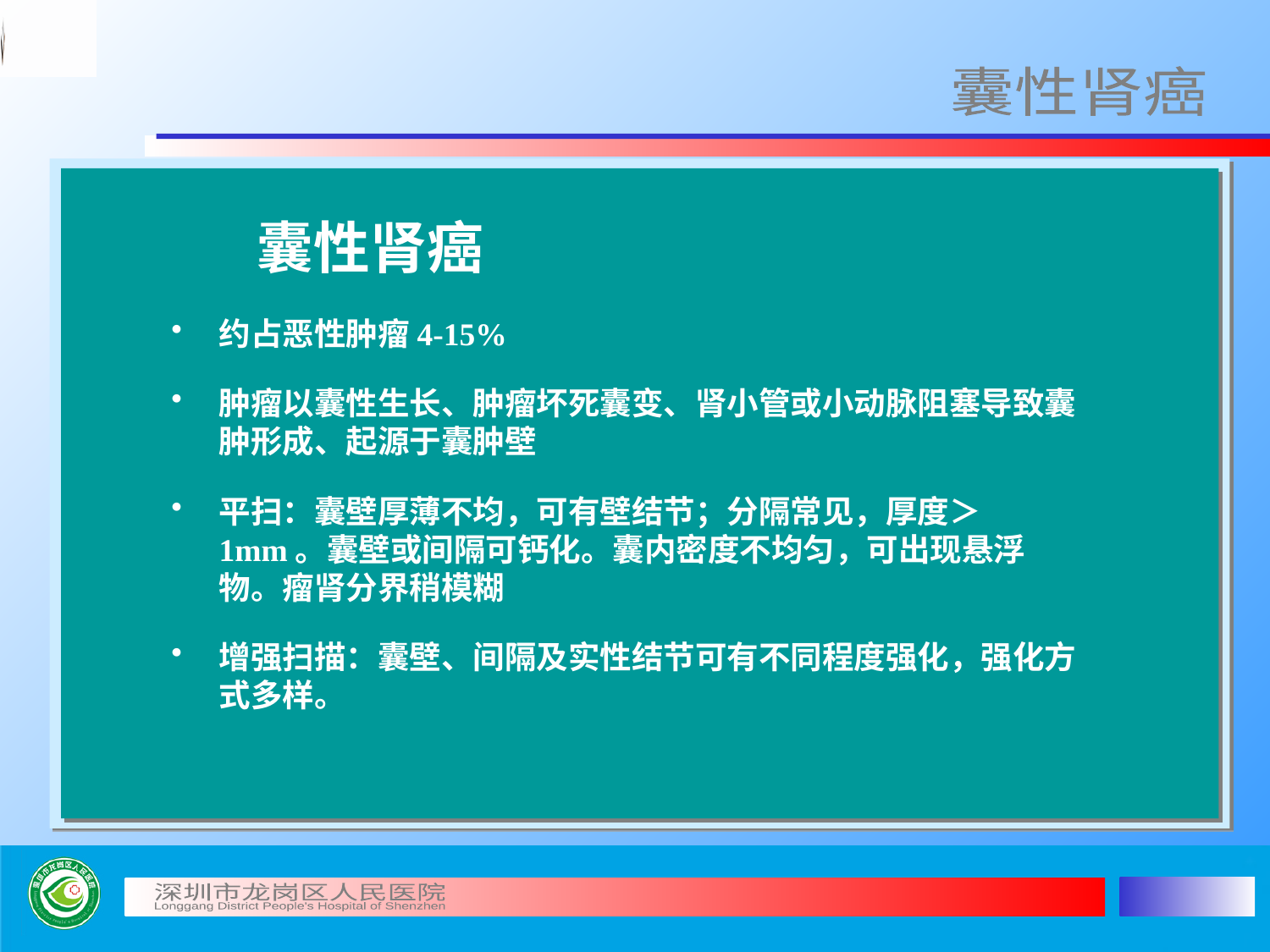

囊性肾癌

囊性肾癌
约占恶性肿瘤4-15%
肿瘤以囊性生长、肿瘤坏死囊变、肾小管或小动脉阻塞导致囊肿形成、起源于囊肿壁
平扫：囊壁厚薄不均，可有壁结节；分隔常见，厚度＞1mm。囊壁或间隔可钙化。囊内密度不均匀，可出现悬浮物。瘤肾分界稍模糊
增强扫描：囊壁、间隔及实性结节可有不同程度强化，强化方式多样。